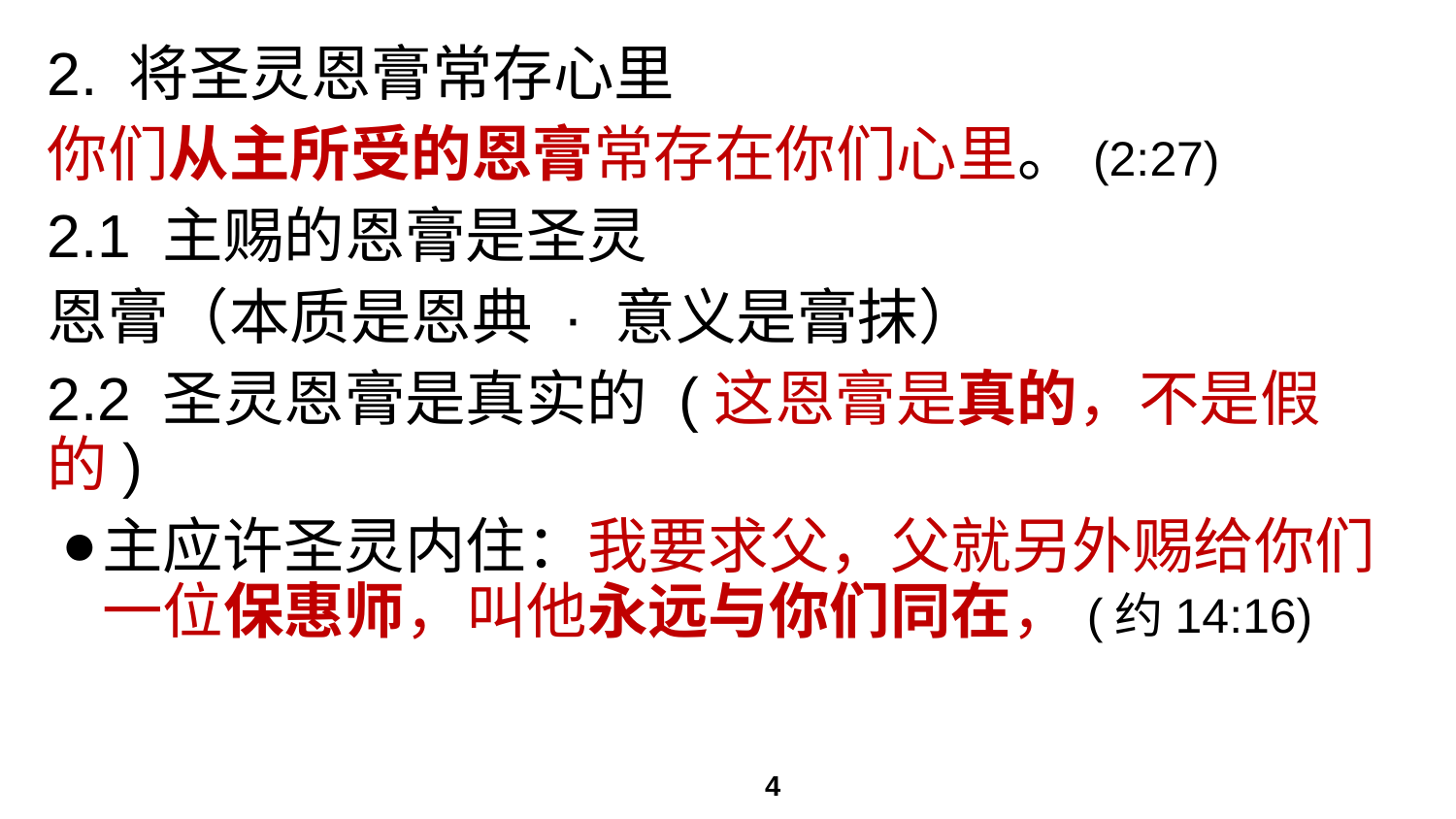

# 2. 将圣灵恩膏常存心里
你们从主所受的恩膏常存在你们心里。(2:27)
2.1 主赐的恩膏是圣灵
恩膏（本质是恩典 · 意义是膏抹）
2.2 圣灵恩膏是真实的 (这恩膏是真的，不是假的)
主应许圣灵内住：我要求父，父就另外赐给你们一位保惠师，叫他永远与你们同在，(约14:16)

4